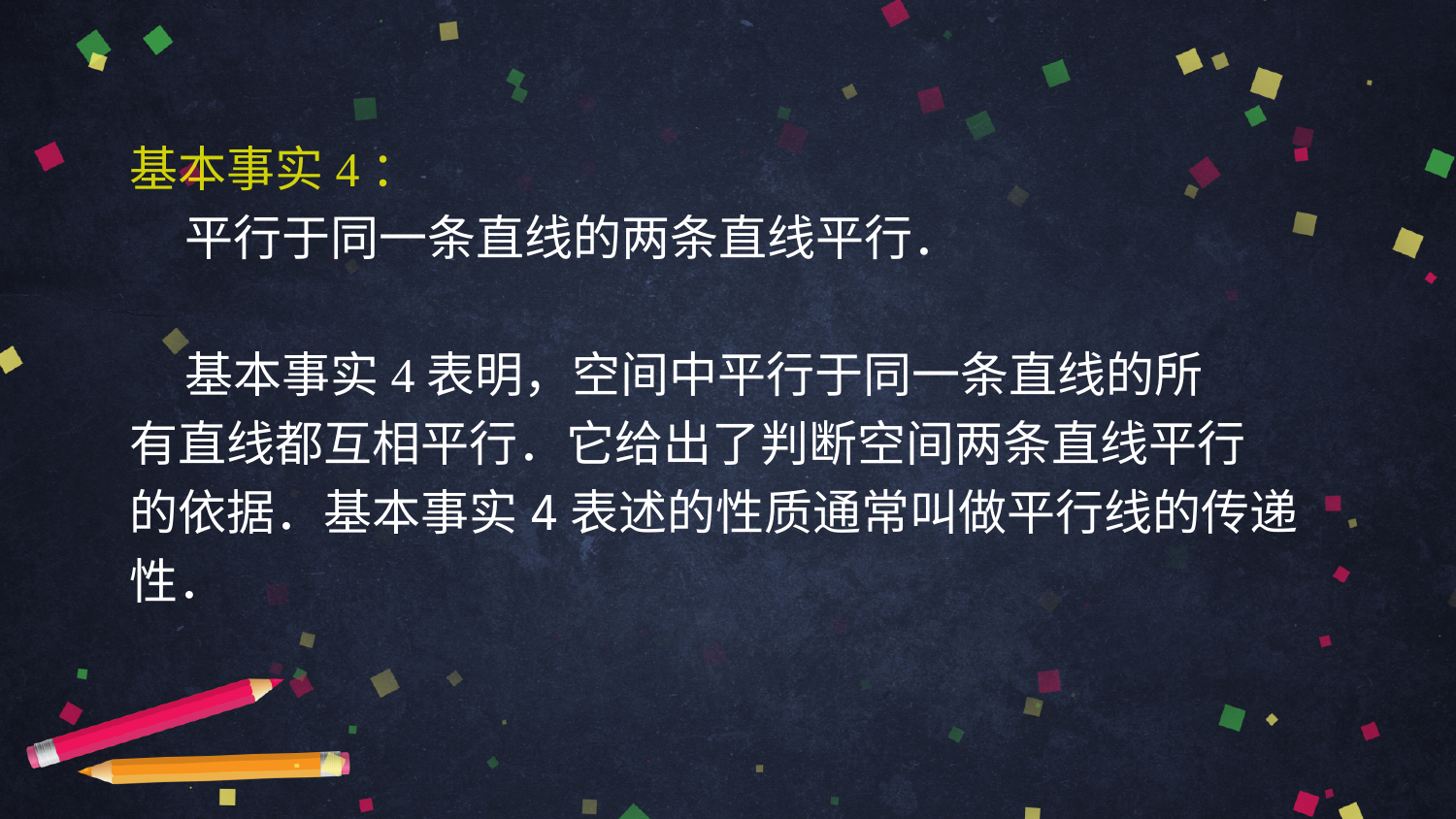

基本事实4：
    平行于同一条直线的两条直线平行．

    基本事实4表明，空间中平行于同一条直线的所
有直线都互相平行．它给出了判断空间两条直线平行
的依据．基本事实4表述的性质通常叫做平行线的传递性．